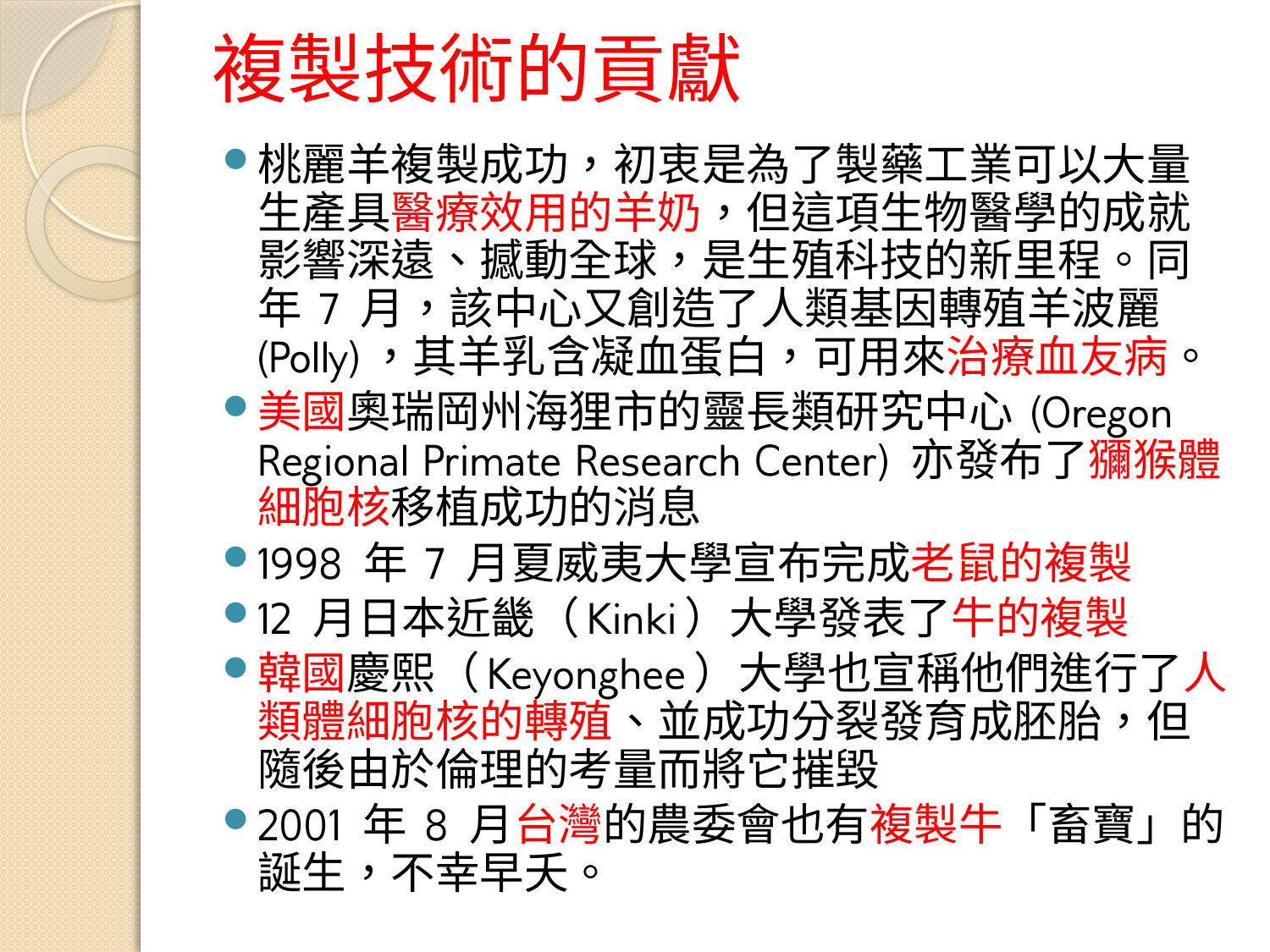

# 複製技術的貢獻
桃麗羊複製成功，初衷是為了製藥工業可以大量生產具醫療效用的羊奶，但這項生物醫學的成就影響深遠、撼動全球，是生殖科技的新里程。同年 7 月，該中心又創造了人類基因轉殖羊波麗 (Polly)，其羊乳含凝血蛋白，可用來治療血友病。
美國奧瑞岡州海狸市的靈長類研究中心 (Oregon Regional Primate Research Center) 亦發布了獼猴體細胞核移植成功的消息
1998 年 7 月夏威夷大學宣布完成老鼠的複製
12 月日本近畿（Kinki）大學發表了牛的複製
韓國慶熙（Keyonghee）大學也宣稱他們進行了人類體細胞核的轉殖、並成功分裂發育成胚胎，但隨後由於倫理的考量而將它摧毀
2001 年 8 月台灣的農委會也有複製牛「畜寶」的誕生，不幸早夭。